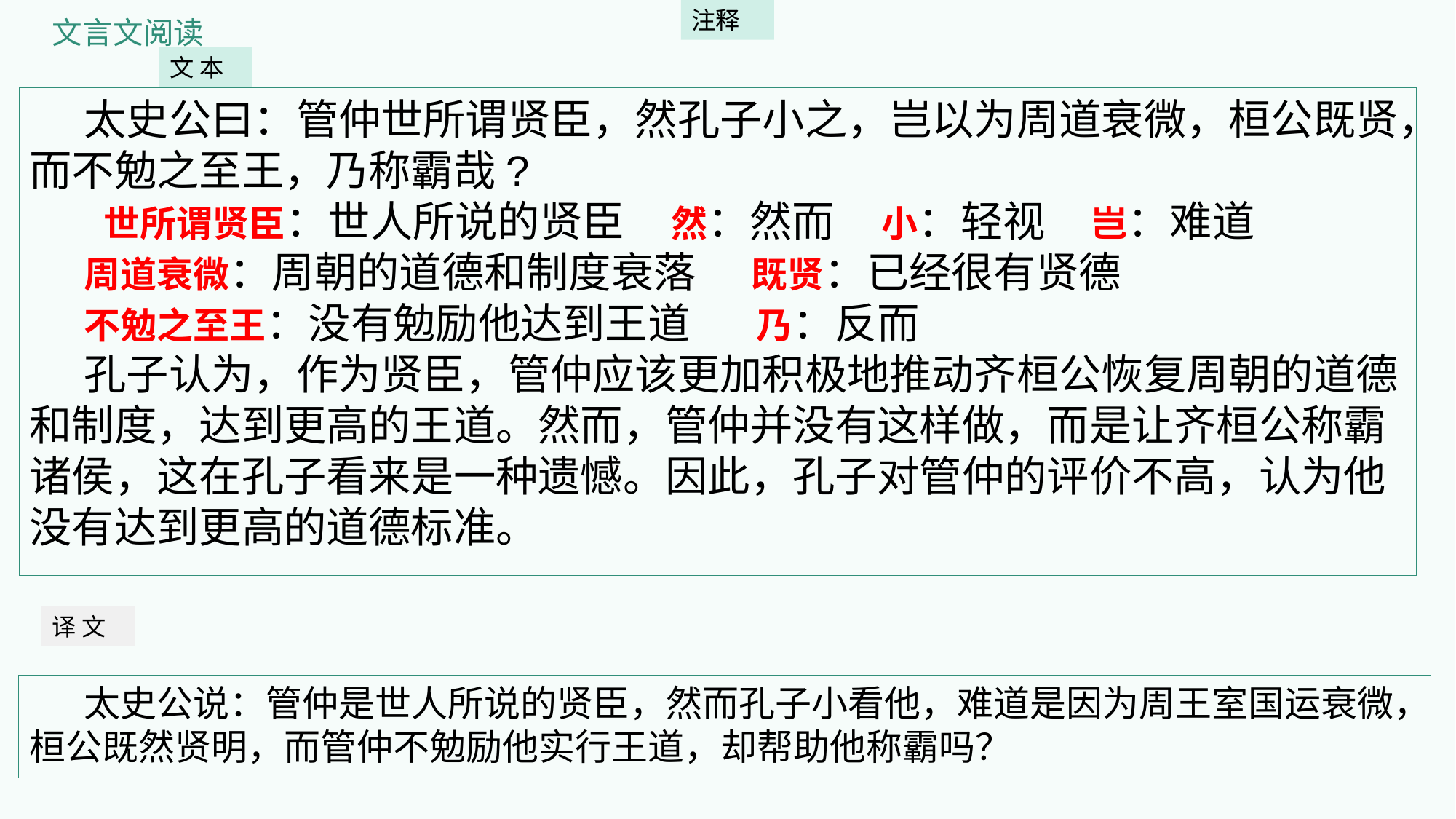

注释
文言文阅读
文 本
太史公曰：管仲世所谓贤臣，然孔子小之，岂以为周道衰微，桓公既贤，而不勉之至王，乃称霸哉?
 世所谓贤臣：世人所说的贤臣     然：然而     小：轻视     岂：难道
周道衰微：周朝的道德和制度衰落      既贤：已经很有贤德
不勉之至王：没有勉励他达到王道       乃：反而
孔子认为，作为贤臣，管仲应该更加积极地推动齐桓公恢复周朝的道德和制度，达到更高的王道。然而，管仲并没有这样做，而是让齐桓公称霸诸侯，这在孔子看来是一种遗憾。因此，孔子对管仲的评价不高，认为他没有达到更高的道德标准。
译 文
太史公说：管仲是世人所说的贤臣，然而孔子小看他，难道是因为周王室国运衰微，桓公既然贤明，而管仲不勉励他实行王道，却帮助他称霸吗？